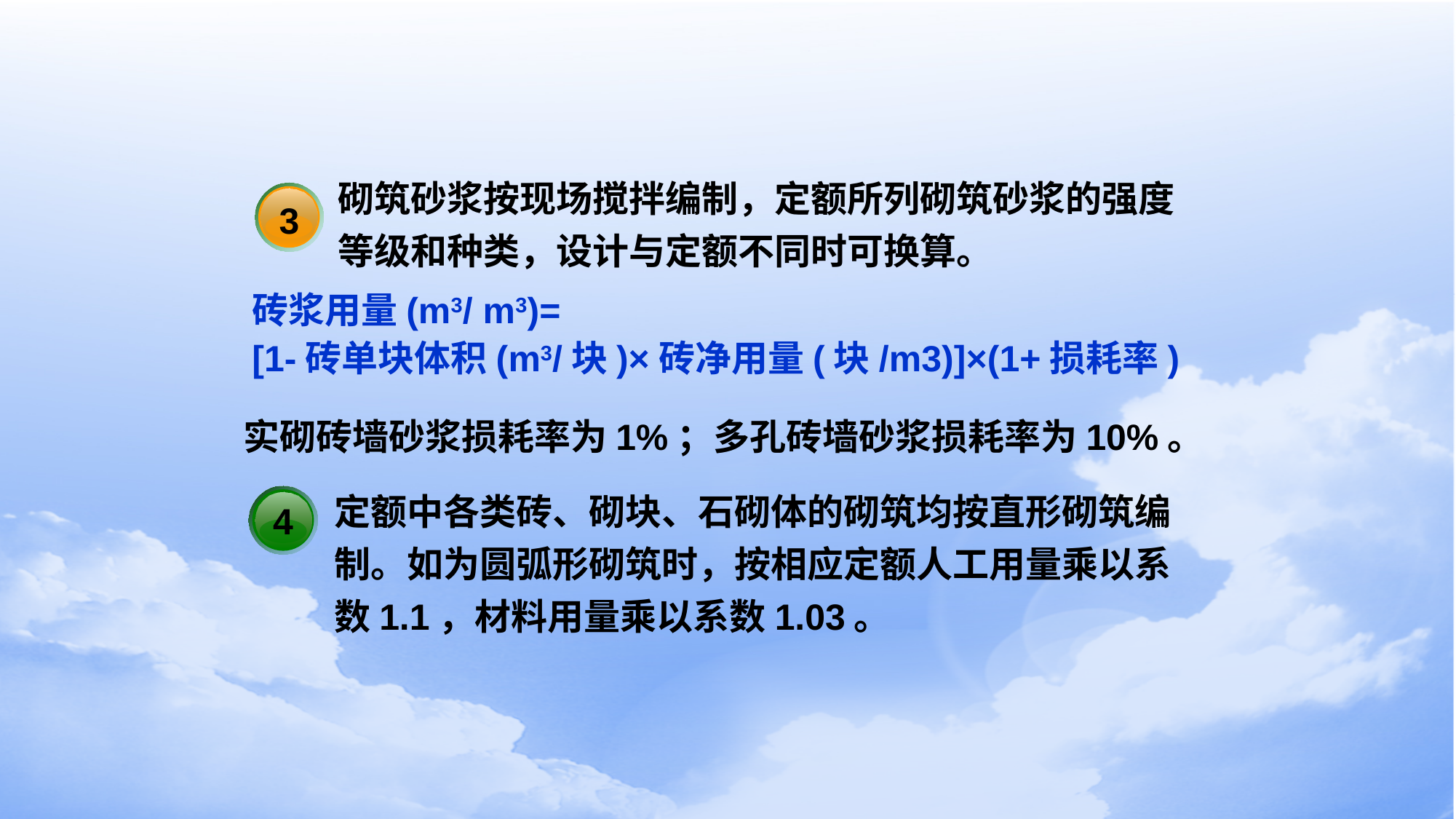

砌筑砂浆按现场搅拌编制，定额所列砌筑砂浆的强度等级和种类，设计与定额不同时可换算。

3
砖浆用量(m3/ m3)=
[1-砖单块体积(m3/块)×砖净用量(块/m3)]×(1+损耗率)
实砌砖墙砂浆损耗率为1%；多孔砖墙砂浆损耗率为10%。
定额中各类砖、砌块、石砌体的砌筑均按直形砌筑编制。如为圆弧形砌筑时，按相应定额人工用量乘以系数1.1，材料用量乘以系数1.03。

4